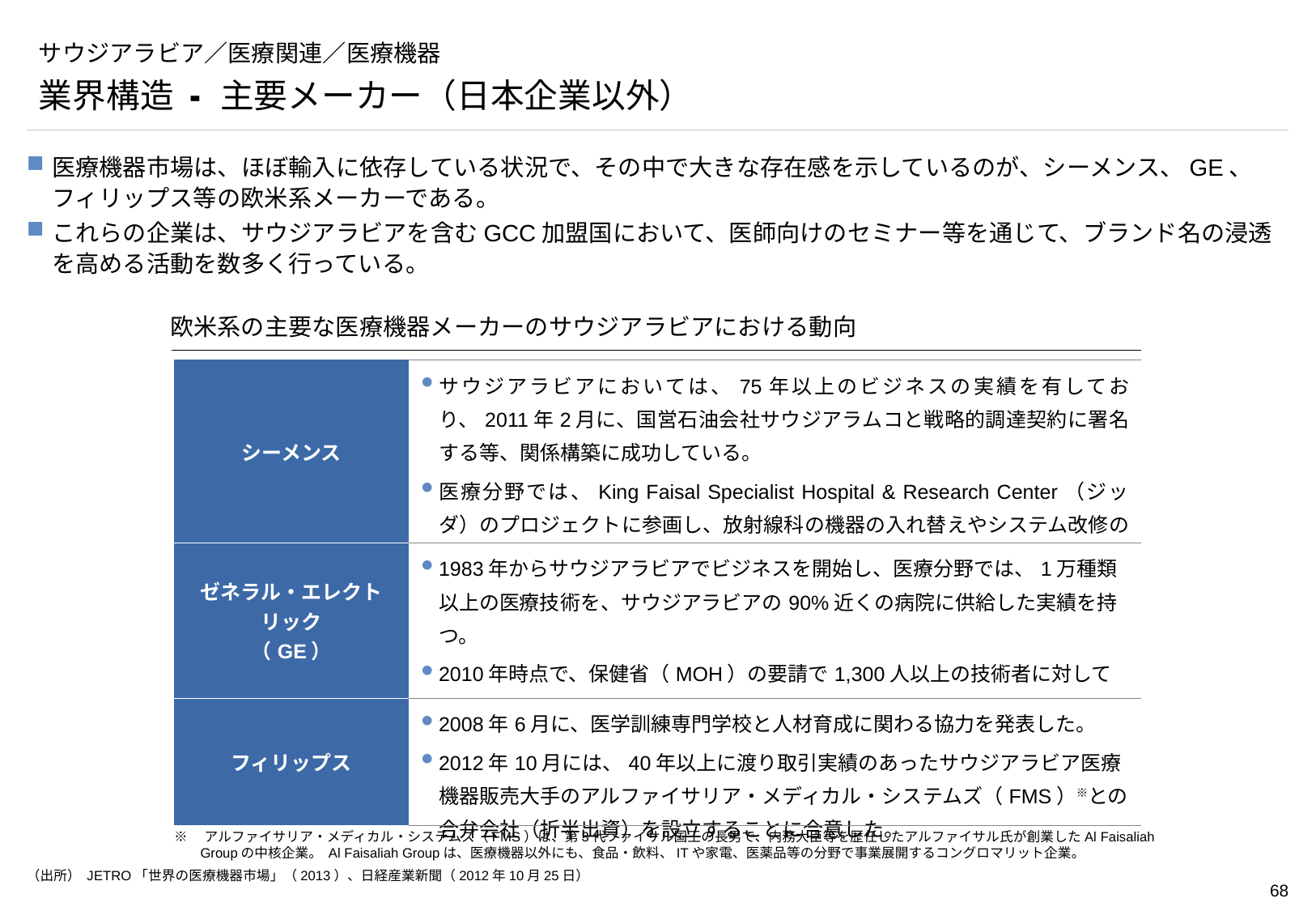

# サウジアラビア／医療関連／医療機器
業界構造 - 主要メーカー（日本企業以外）
医療機器市場は、ほぼ輸入に依存している状況で、その中で大きな存在感を示しているのが、シーメンス、GE、フィリップス等の欧米系メーカーである。
これらの企業は、サウジアラビアを含むGCC加盟国において、医師向けのセミナー等を通じて、ブランド名の浸透を高める活動を数多く行っている。
欧米系の主要な医療機器メーカーのサウジアラビアにおける動向
| シーメンス | サウジアラビアにおいては、75年以上のビジネスの実績を有しており、2011年2月に、国営石油会社サウジアラムコと戦略的調達契約に署名する等、関係構築に成功している。 医療分野では、King Faisal Specialist Hospital & Research Center（ジッダ）のプロジェクトに参画し、放射線科の機器の入れ替えやシステム改修の実績を有する。 |
| --- | --- |
| ゼネラル・エレクトリック （GE） | 1983年からサウジアラビアでビジネスを開始し、医療分野では、1万種類以上の医療技術を、サウジアラビアの90%近くの病院に供給した実績を持つ。 2010年時点で、保健省（MOH）の要請で1,300人以上の技術者に対して研修を実施している。 |
| フィリップス | 2008年6月に、医学訓練専門学校と人材育成に関わる協力を発表した。 2012年10月には、40年以上に渡り取引実績のあったサウジアラビア医療機器販売大手のアルファイサリア・メディカル・システムズ（FMS）※との合弁会社（折半出資）を設立することに合意した。 |
※　アルファイサリア・メディカル・システムズ（FMS）は、第3代ファイサル国王の長男で、内務大臣等を歴任したアルファイサル氏が創業したAl Faisaliah Groupの中核企業。 Al Faisaliah Groupは、医療機器以外にも、食品・飲料、ITや家電、医薬品等の分野で事業展開するコングロマリット企業。
（出所） JETRO「世界の医療機器市場」（2013）、日経産業新聞（2012年10月25日）